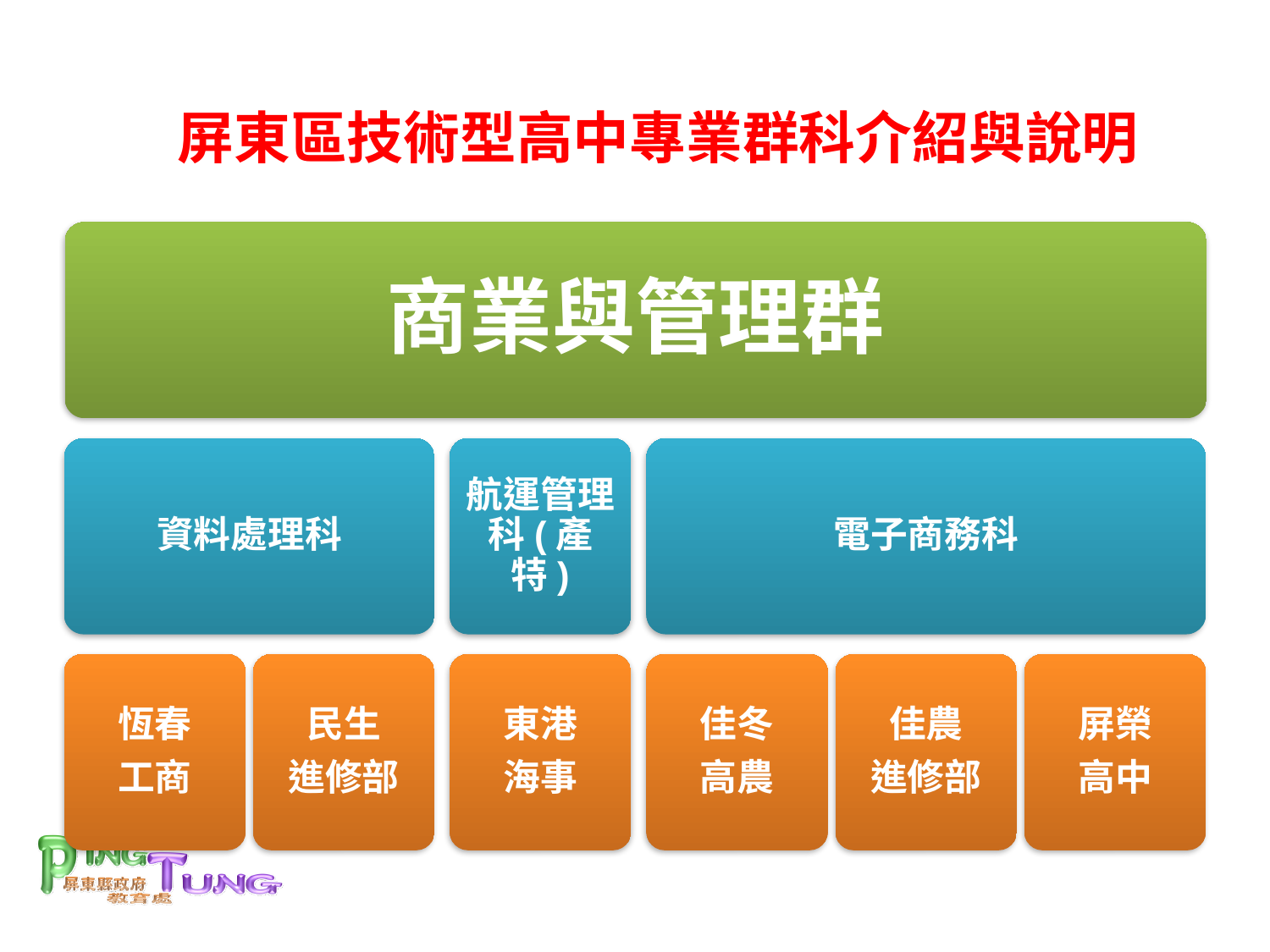

屏東區技術型高中專業群科介紹與說明

商業與管理群

航運管理科(產特)
資料處理科
電子商務科

恆春
工商
民生
進修部
東港
海事
佳冬
高農
佳農
進修部
屏榮
高中